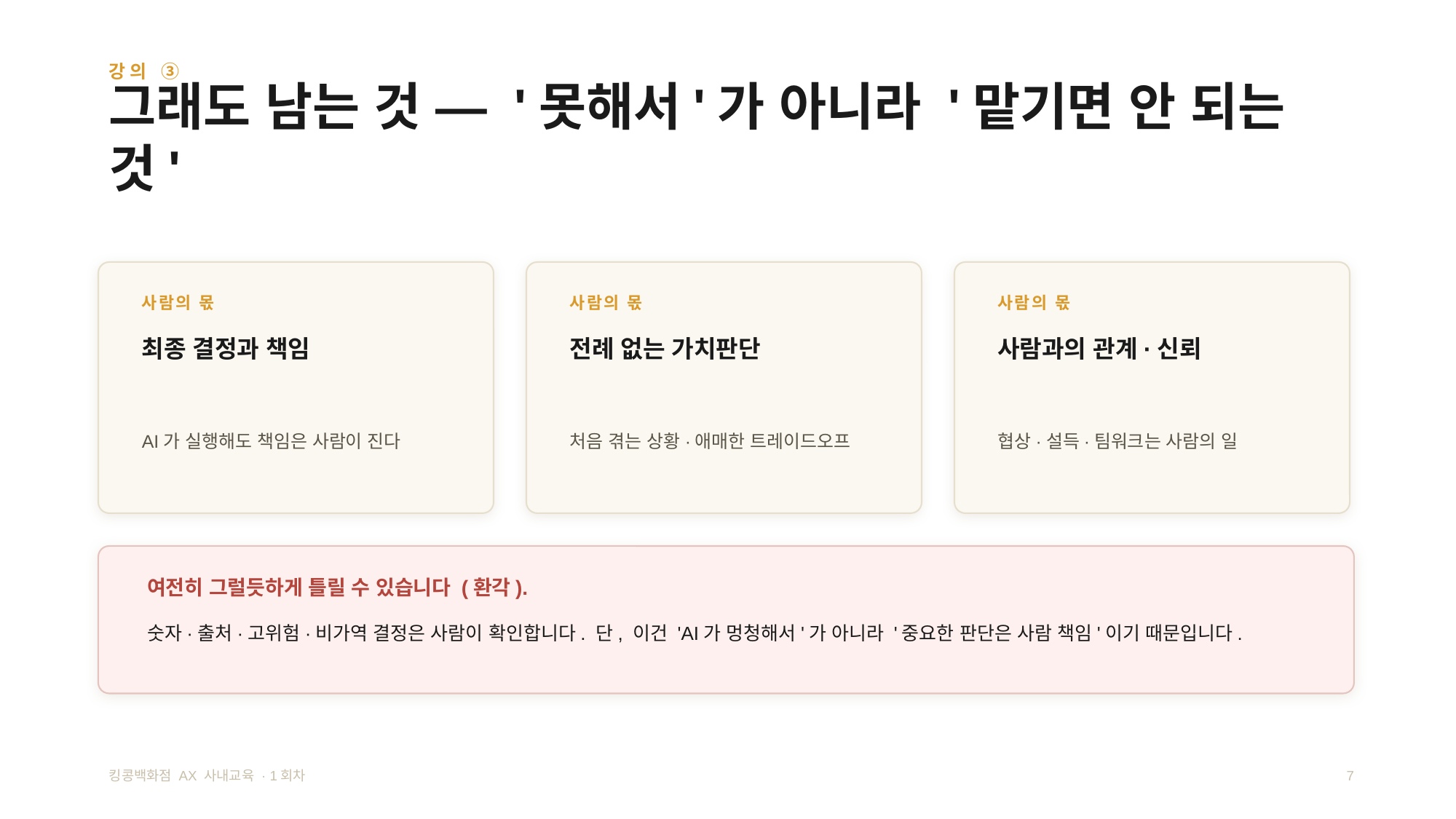

강의 ③
그래도 남는 것 — '못해서'가 아니라 '맡기면 안 되는 것'

사람의 몫
사람의 몫
사람의 몫
최종 결정과 책임
전례 없는 가치판단
사람과의 관계·신뢰
AI가 실행해도 책임은 사람이 진다
처음 겪는 상황·애매한 트레이드오프
협상·설득·팀워크는 사람의 일

여전히 그럴듯하게 틀릴 수 있습니다 (환각).
숫자·출처·고위험·비가역 결정은 사람이 확인합니다. 단, 이건 'AI가 멍청해서'가 아니라 '중요한 판단은 사람 책임'이기 때문입니다.
킹콩백화점 AX 사내교육 · 1회차
7